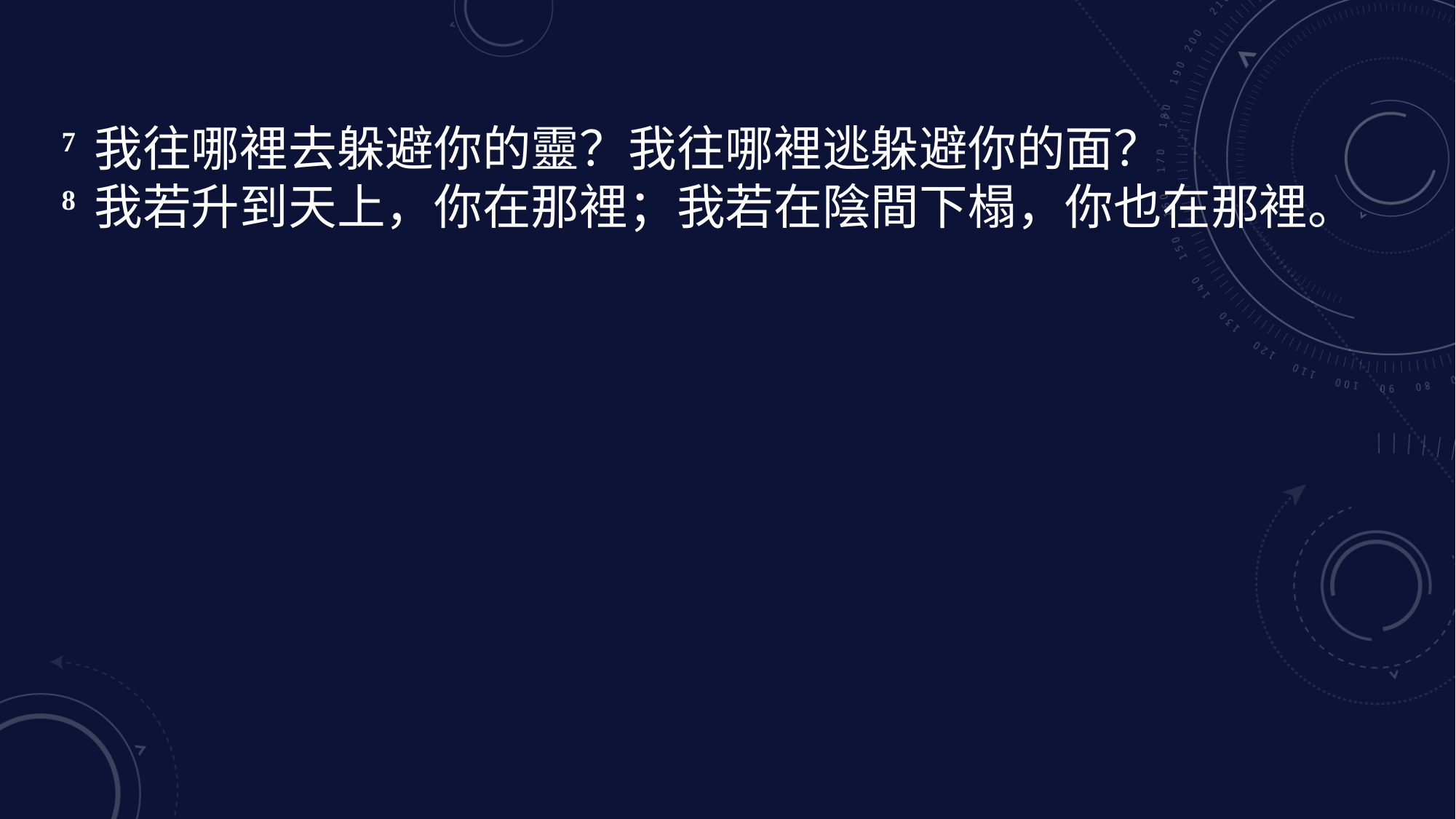

7 我往哪裡去躲避你的靈？我往哪裡逃躲避你的面？
8 我若升到天上，你在那裡；我若在陰間下榻，你也在那裡。